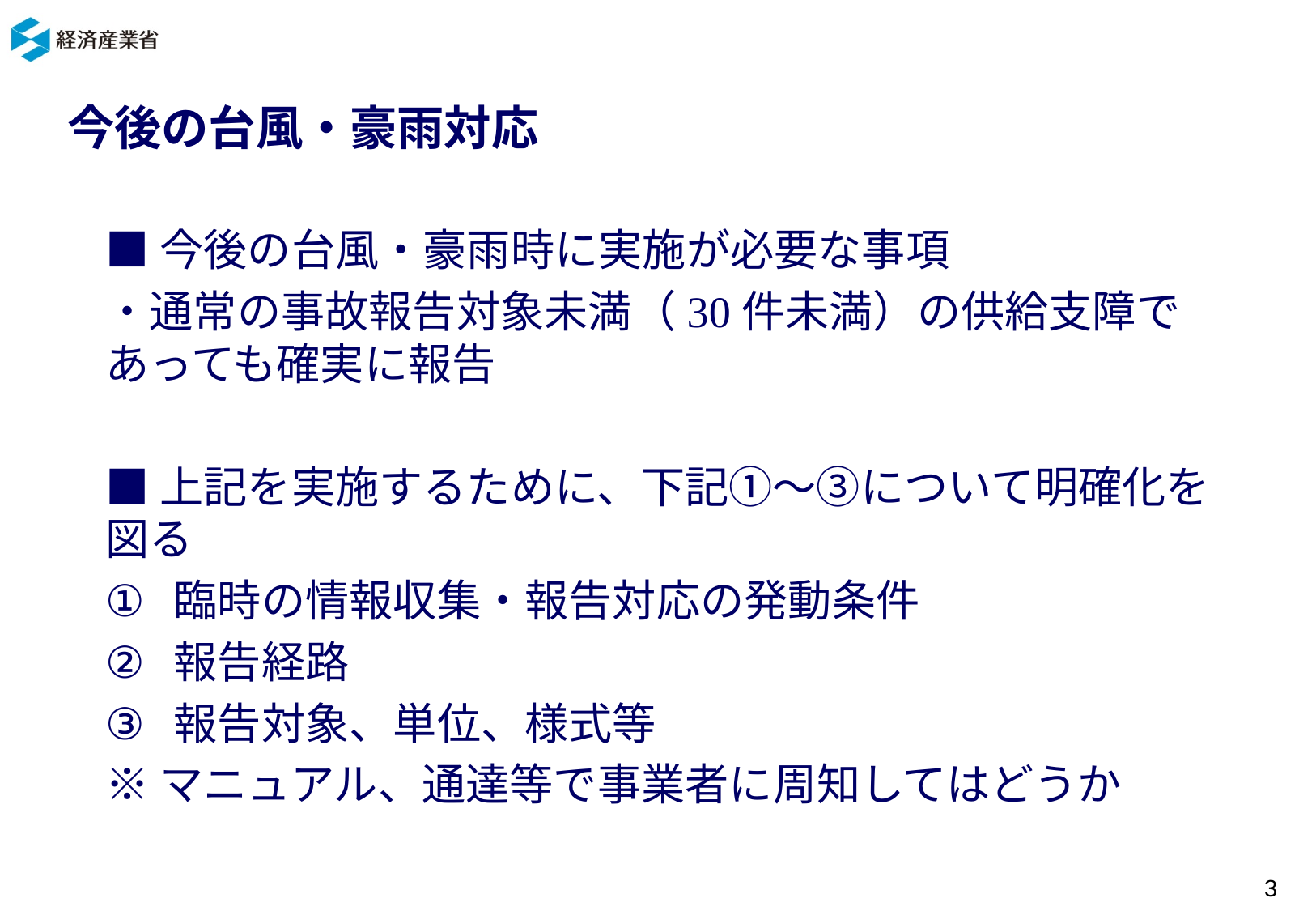

# 今後の台風・豪雨対応
■今後の台風・豪雨時に実施が必要な事項
・通常の事故報告対象未満（30件未満）の供給支障であっても確実に報告

■上記を実施するために、下記①～③について明確化を図る
臨時の情報収集・報告対応の発動条件
報告経路
報告対象、単位、様式等
※マニュアル、通達等で事業者に周知してはどうか
3